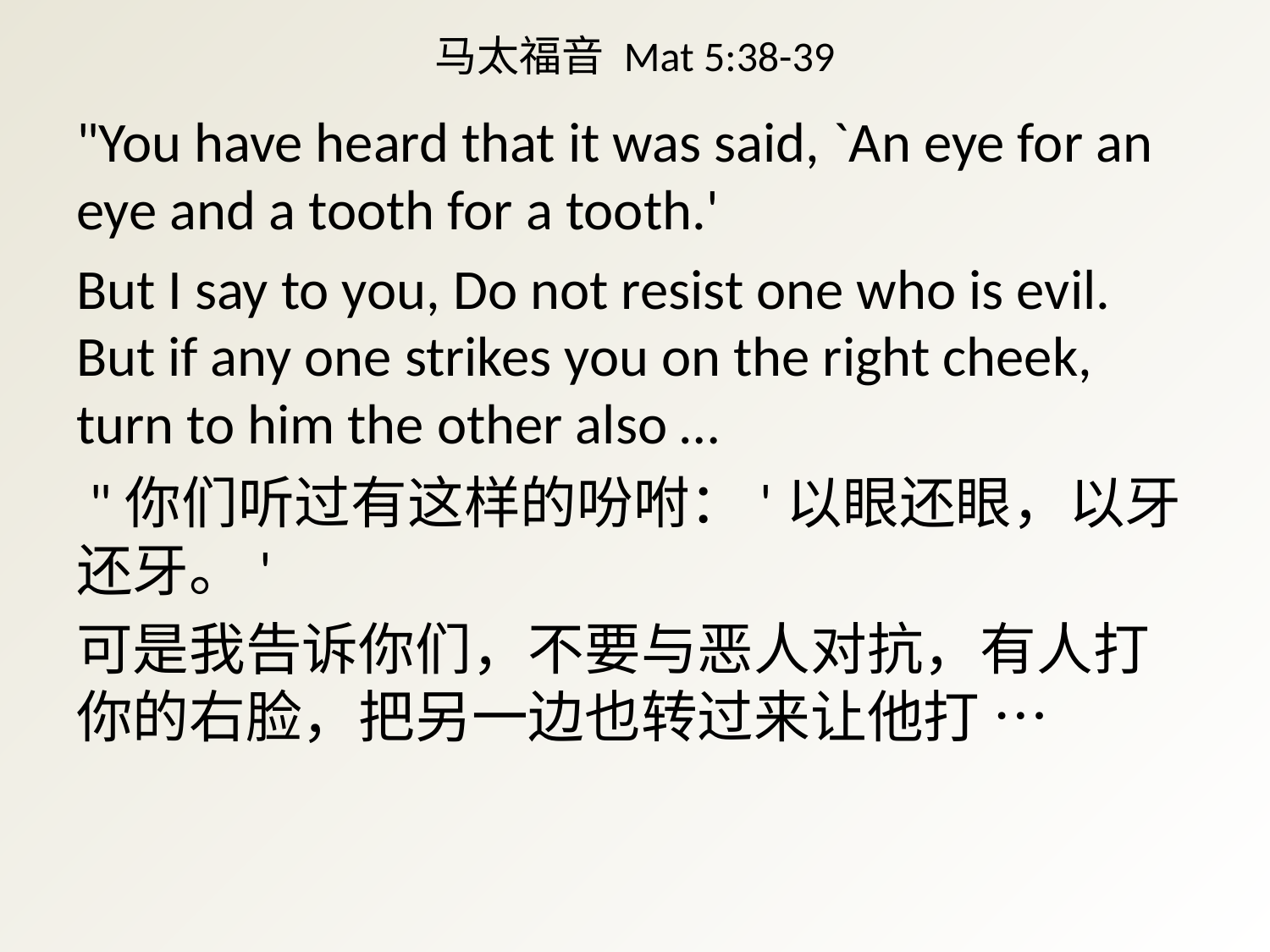

# 马太福音 Mat 5:38-39
"You have heard that it was said, `An eye for an eye and a tooth for a tooth.'
But I say to you, Do not resist one who is evil. But if any one strikes you on the right cheek, turn to him the other also …
 "你们听过有这样的吩咐：'以眼还眼，以牙还牙。'
可是我告诉你们，不要与恶人对抗，有人打你的右脸，把另一边也转过来让他打 …